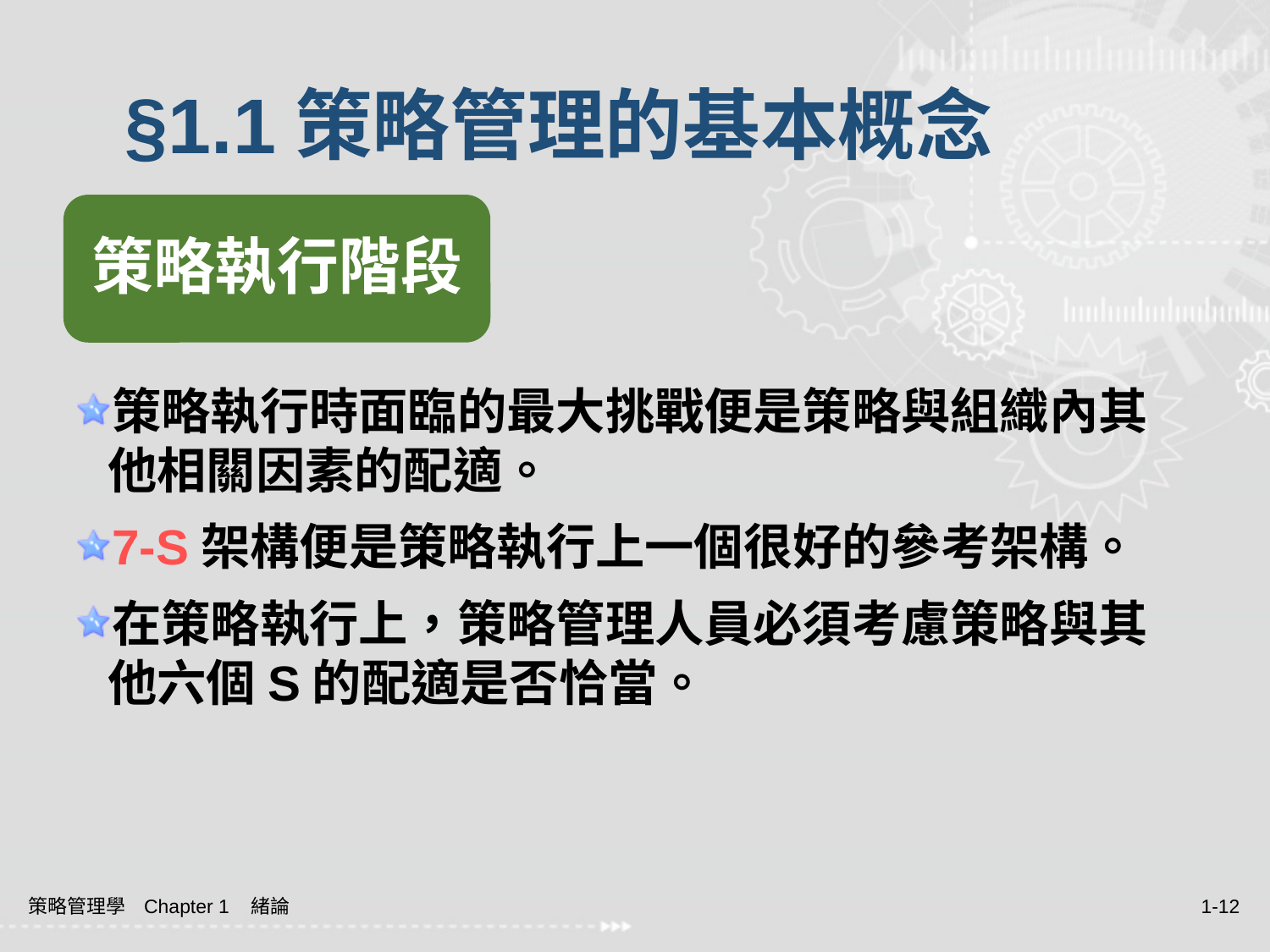

# §1.1策略管理的基本概念

策略執行階段
策略執行時面臨的最大挑戰便是策略與組織內其他相關因素的配適。
7-S架構便是策略執行上一個很好的參考架構。
在策略執行上，策略管理人員必須考慮策略與其他六個S的配適是否恰當。
策略管理學   Chapter 1   緒論
1-12